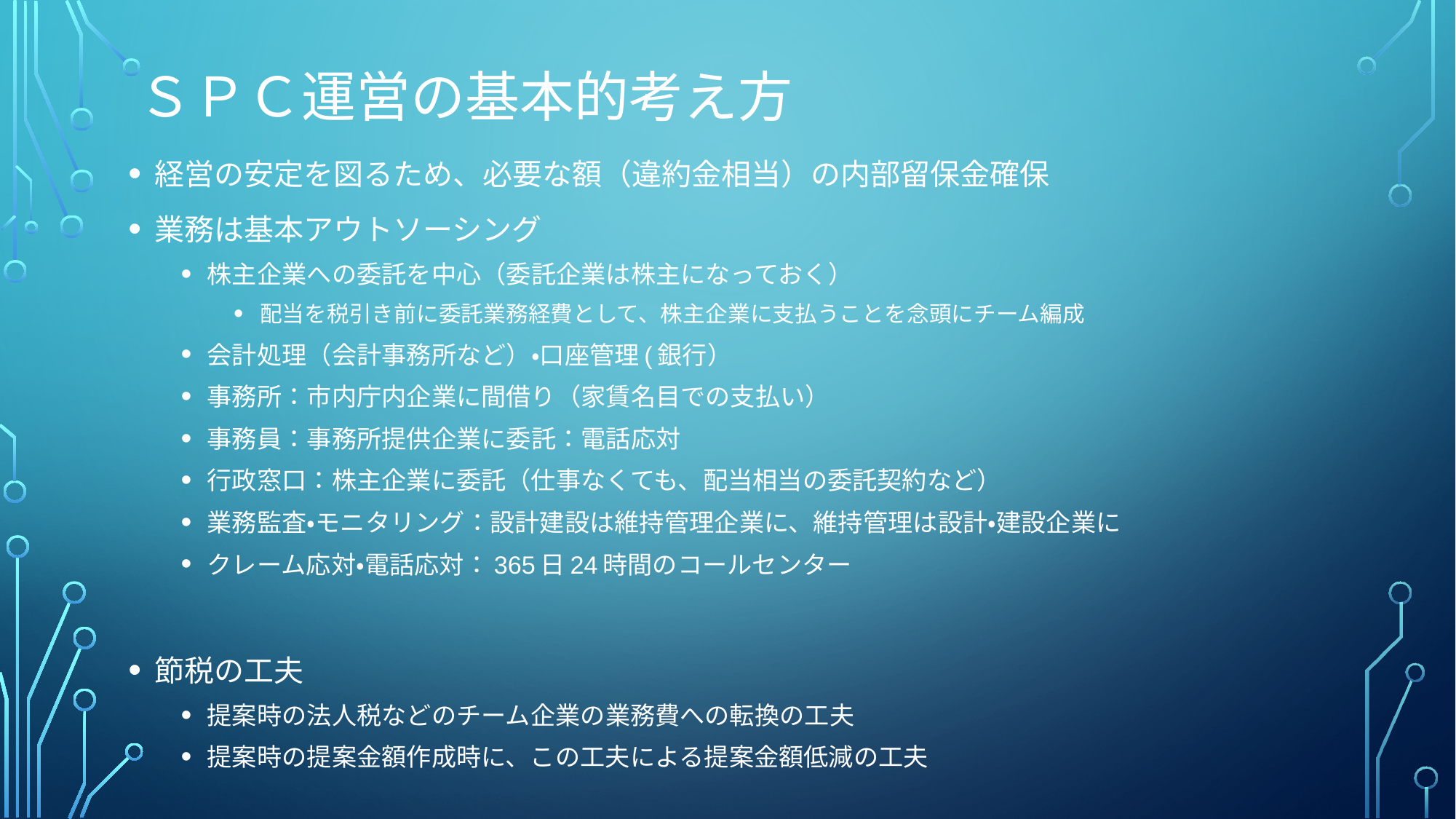

# ＳＰＣ運営の基本的考え方
経営の安定を図るため、必要な額（違約金相当）の内部留保金確保
業務は基本アウトソーシング
株主企業への委託を中心（委託企業は株主になっておく）
配当を税引き前に委託業務経費として、株主企業に支払うことを念頭にチーム編成
会計処理（会計事務所など）・口座管理(銀行）
事務所：市内庁内企業に間借り（家賃名目での支払い）
事務員：事務所提供企業に委託：電話応対
行政窓口：株主企業に委託（仕事なくても、配当相当の委託契約など）
業務監査・モニタリング：設計建設は維持管理企業に、維持管理は設計・建設企業に
クレーム応対・電話応対：365日24時間のコールセンター

節税の工夫
提案時の法人税などのチーム企業の業務費への転換の工夫
提案時の提案金額作成時に、この工夫による提案金額低減の工夫